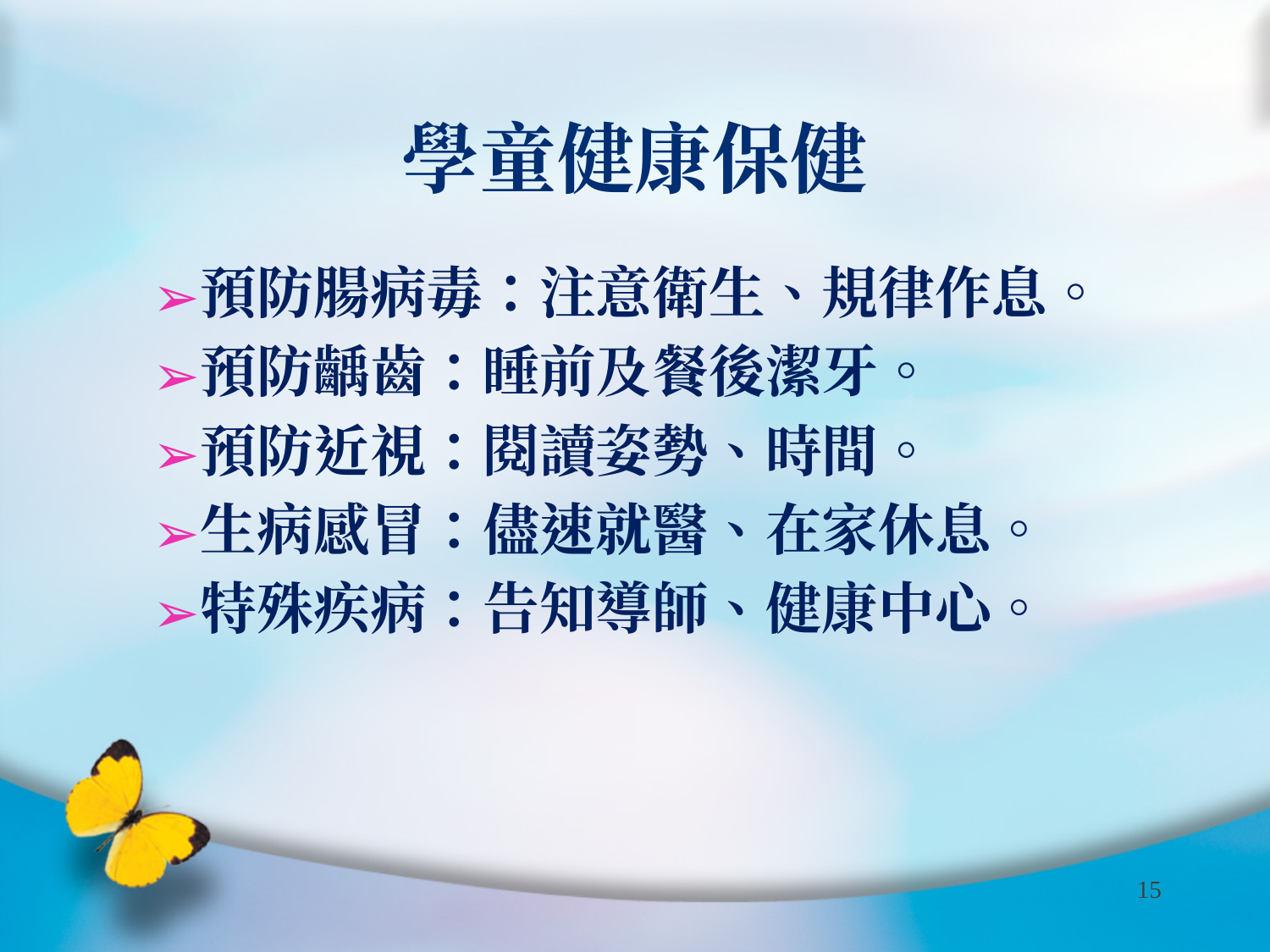

# 學童健康保健
預防腸病毒：注意衛生、規律作息。
預防齲齒：睡前及餐後潔牙。
預防近視：閱讀姿勢、時間。
生病感冒：儘速就醫、在家休息。
特殊疾病：告知導師、健康中心。
15